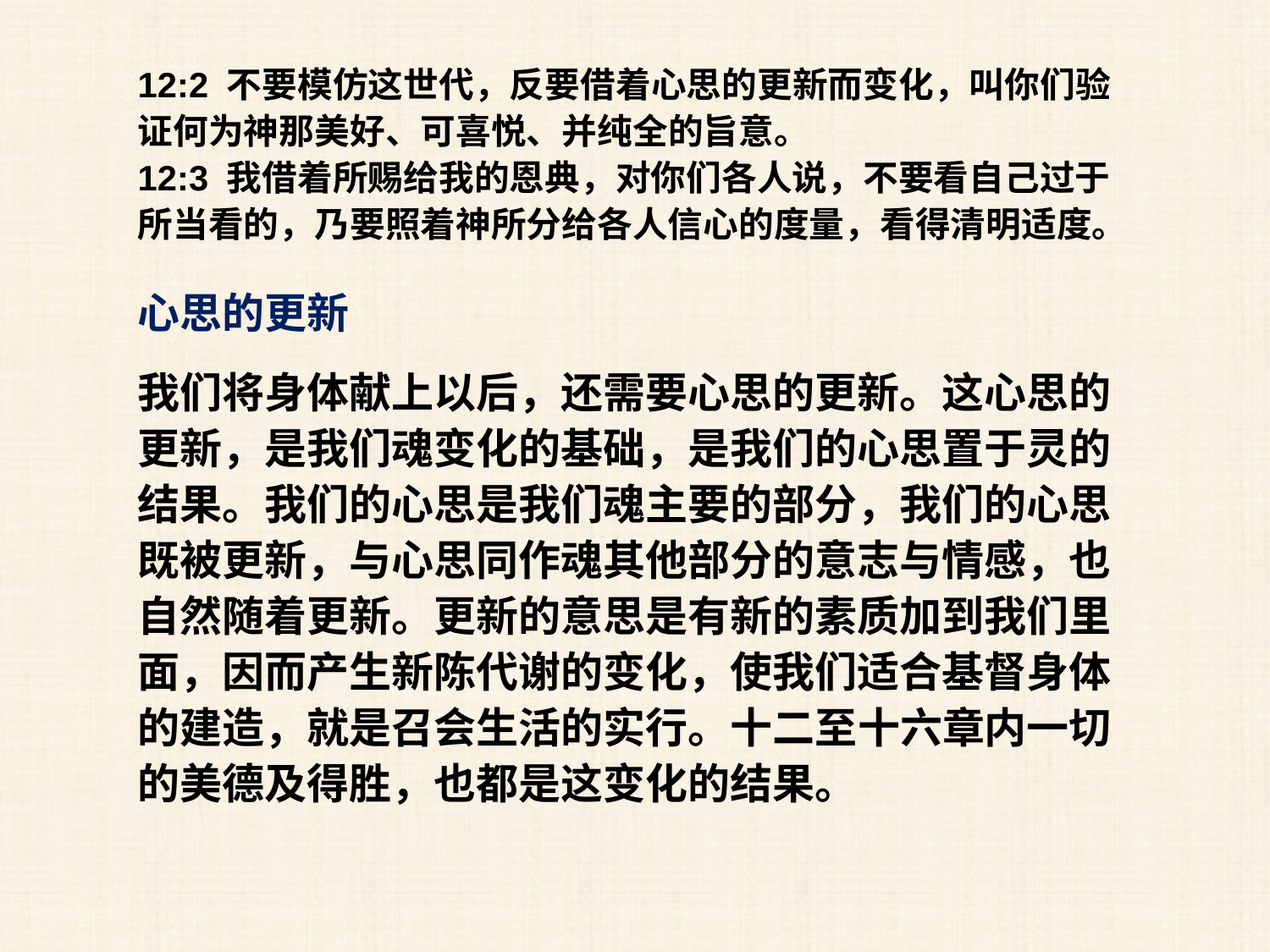

12:2 不要模仿这世代，反要借着心思的更新而变化，叫你们验证何为神那美好、可喜悦、并纯全的旨意。
12:3 我借着所赐给我的恩典，对你们各人说，不要看自己过于所当看的，乃要照着神所分给各人信心的度量，看得清明适度。
心思的更新
我们将身体献上以后，还需要心思的更新。这心思的更新，是我们魂变化的基础，是我们的心思置于灵的结果。我们的心思是我们魂主要的部分，我们的心思既被更新，与心思同作魂其他部分的意志与情感，也自然随着更新。更新的意思是有新的素质加到我们里面，因而产生新陈代谢的变化，使我们适合基督身体的建造，就是召会生活的实行。十二至十六章内一切的美德及得胜，也都是这变化的结果。